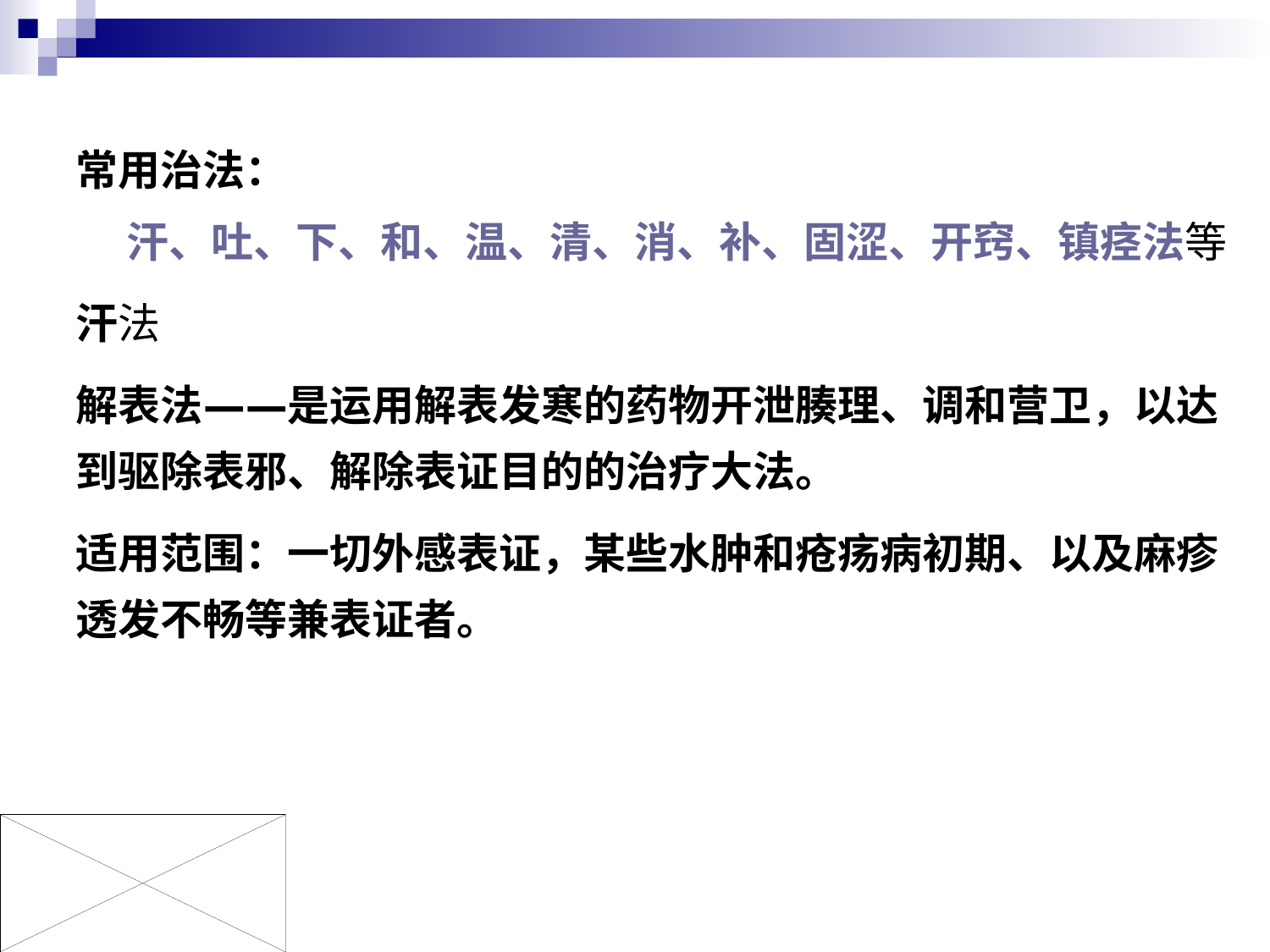

常用治法：
   汗、吐、下、和、温、清、消、补、固涩、开窍、镇痉法等
汗法
解表法——是运用解表发寒的药物开泄腠理、调和营卫，以达到驱除表邪、解除表证目的的治疗大法。
适用范围：一切外感表证，某些水肿和疮疡病初期、以及麻疹透发不畅等兼表证者。